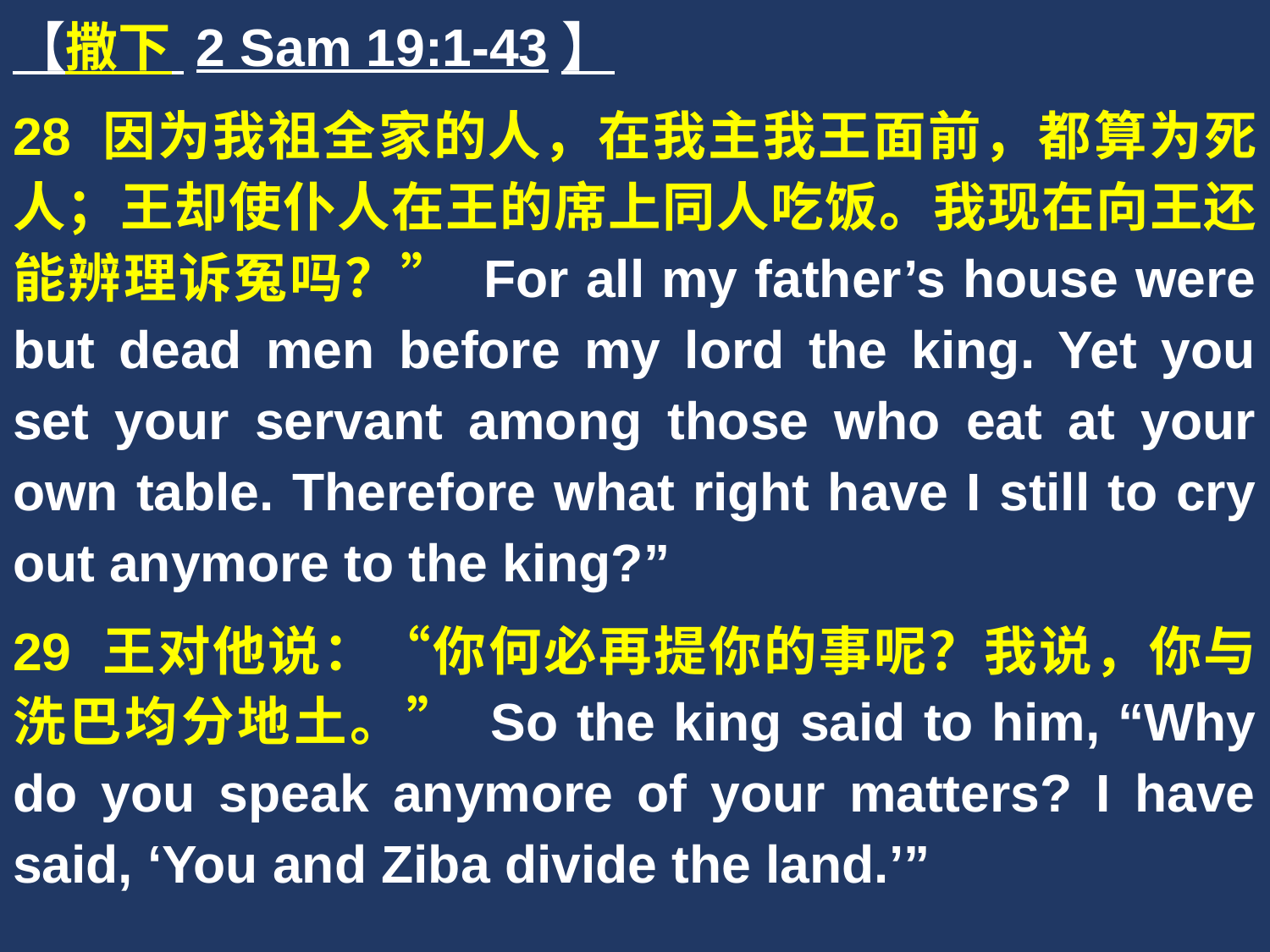

【撒下 2 Sam 19:1-43】
28 因为我祖全家的人，在我主我王面前，都算为死人；王却使仆人在王的席上同人吃饭。我现在向王还能辨理诉冤吗？” For all my father’s house were but dead men before my lord the king. Yet you set your servant among those who eat at your own table. Therefore what right have I still to cry out anymore to the king?”
29 王对他说：“你何必再提你的事呢？我说，你与洗巴均分地土。” So the king said to him, “Why do you speak anymore of your matters? I have said, ‘You and Ziba divide the land.’”